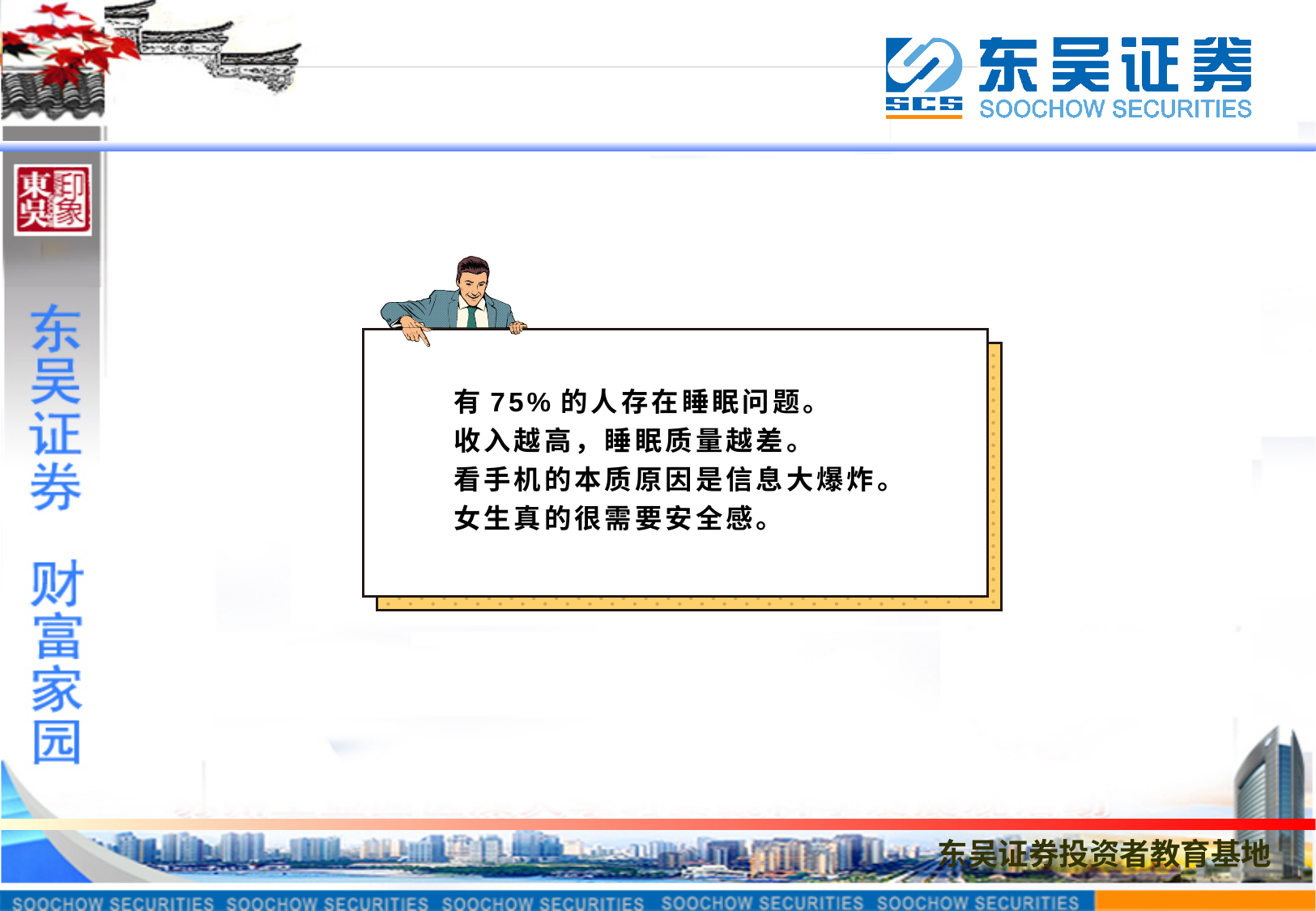

有75%的人存在睡眠问题。
收入越高，睡眠质量越差。
看手机的本质原因是信息大爆炸。
女生真的很需要安全感。
东吴证券投资者教育基地